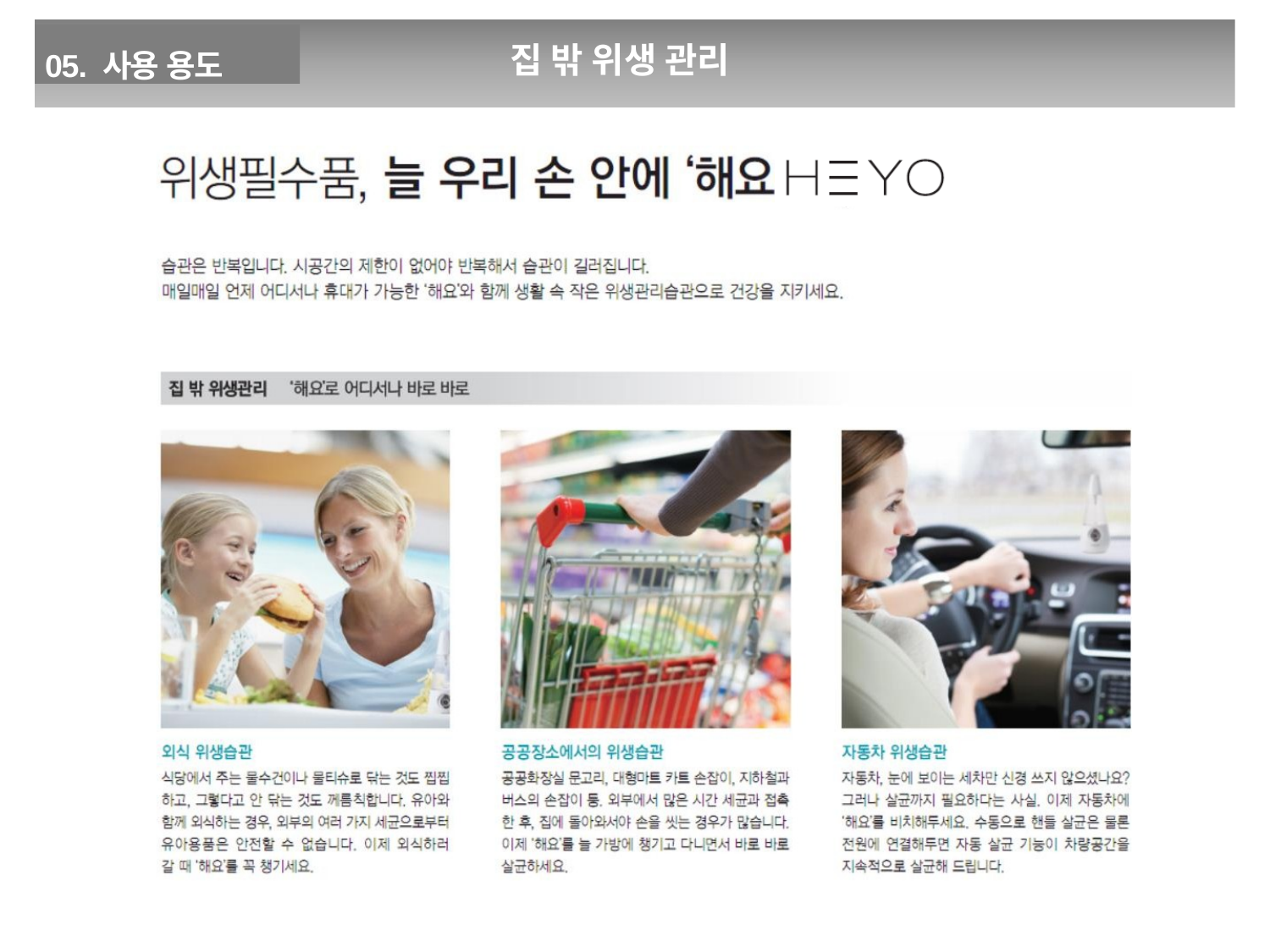

05. 사용 용도
# 집 밖 위생 관리